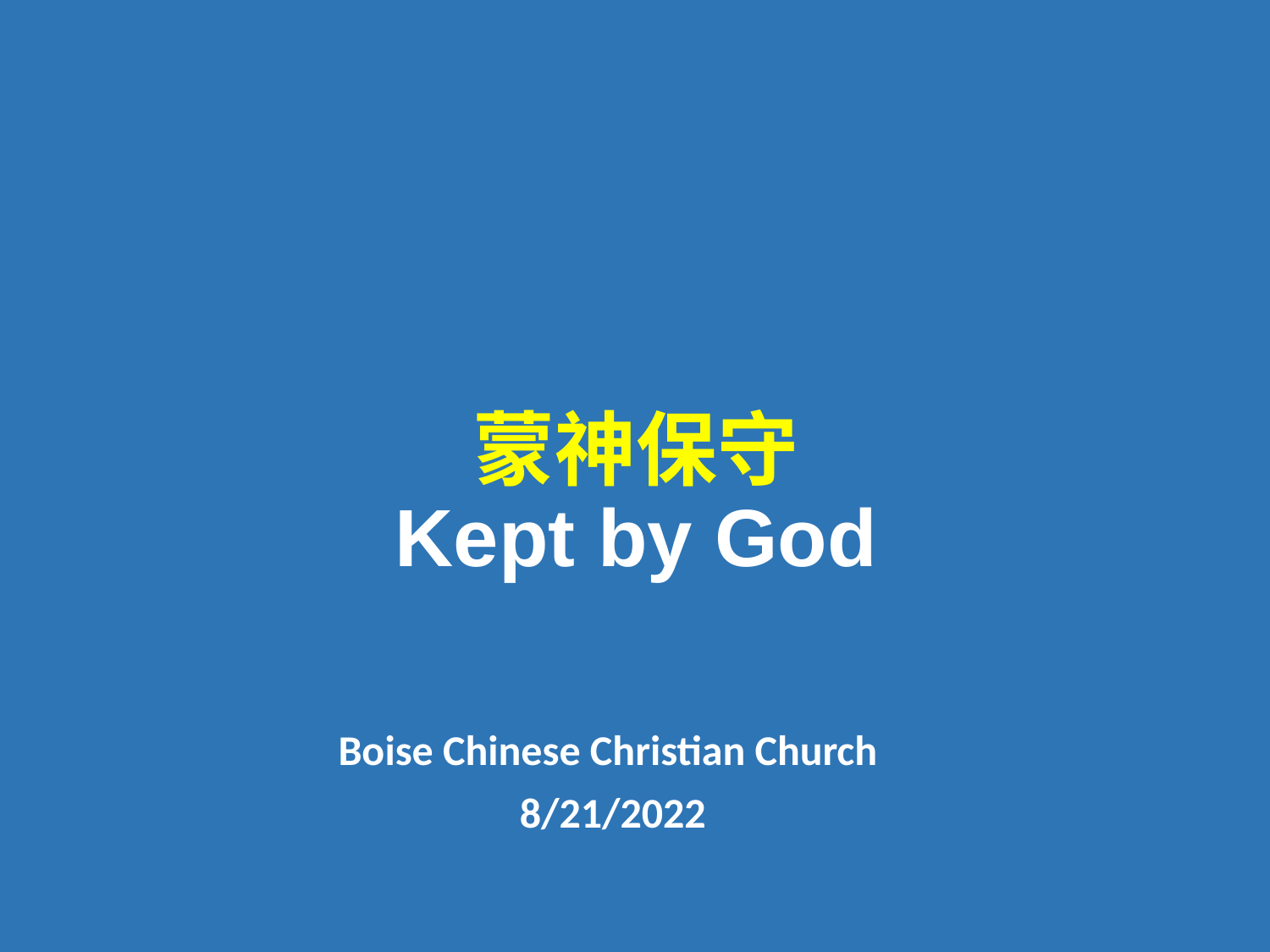

# 蒙神保守 Kept by God
Boise Chinese Christian Church
8/21/2022